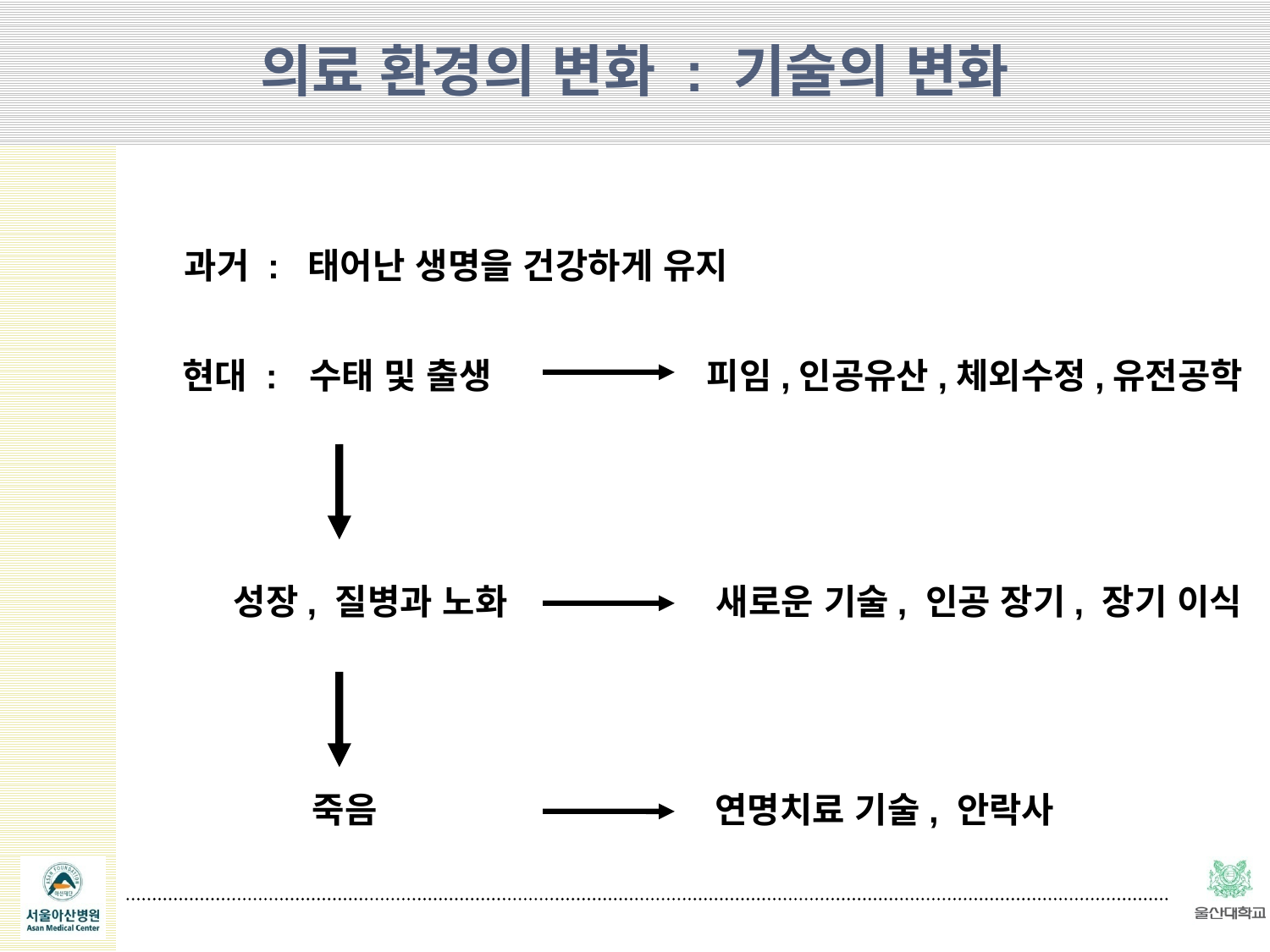

의료 환경의 변화 : 기술의 변화
과거 :  태어난 생명을 건강하게 유지
현대 : 	수태 및 출생
피임,인공유산,체외수정,유전공학

새로운 기술, 인공 장기, 장기 이식

연명치료 기술, 안락사

성장, 질병과 노화

죽음